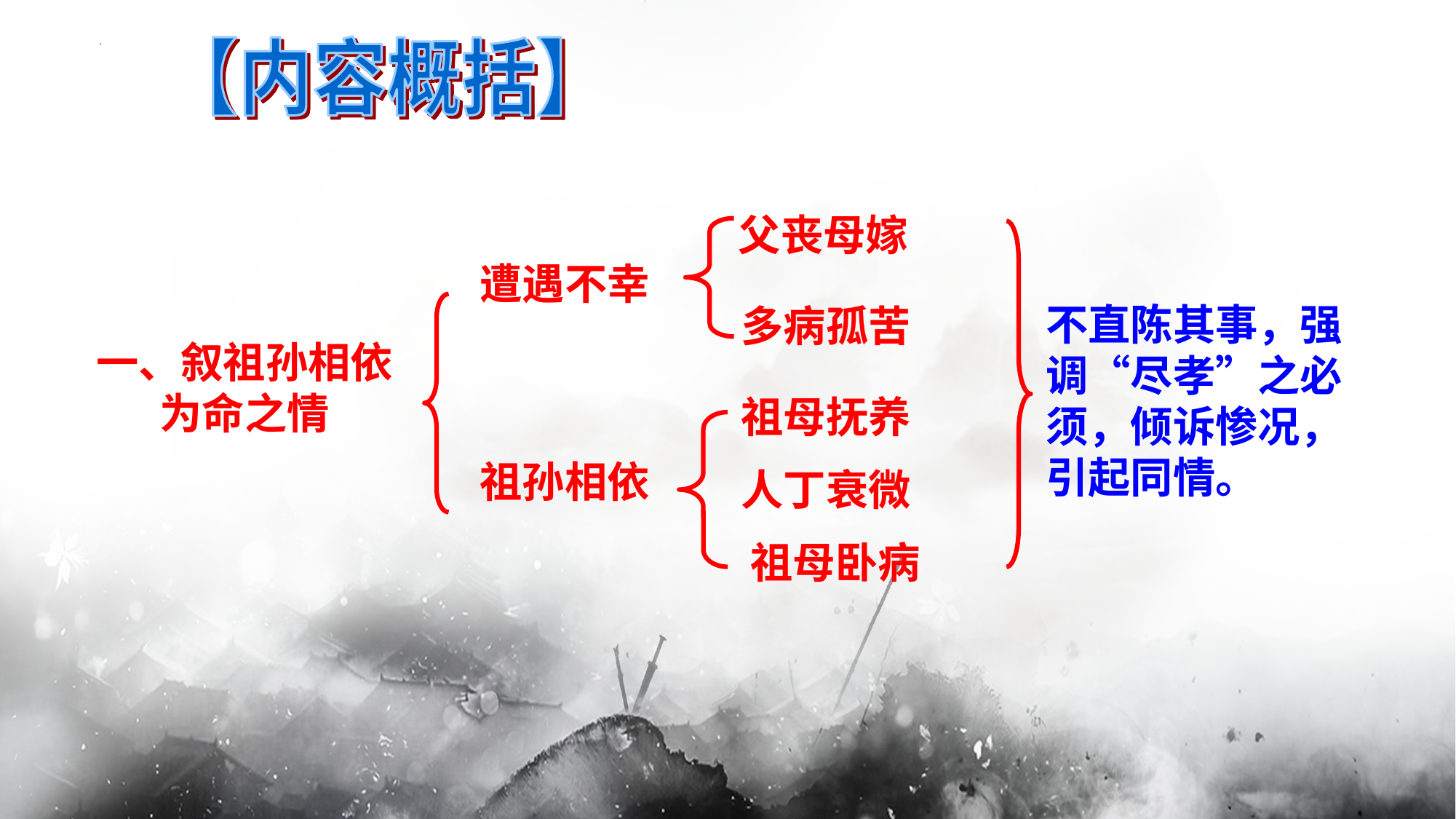

【内容概括】
父丧母嫁

遭遇不幸
不直陈其事，强调“尽孝”之必须，倾诉惨况，引起同情。

多病孤苦
一、叙祖孙相依为命之情
祖母抚养

祖孙相依
人丁衰微
祖母卧病